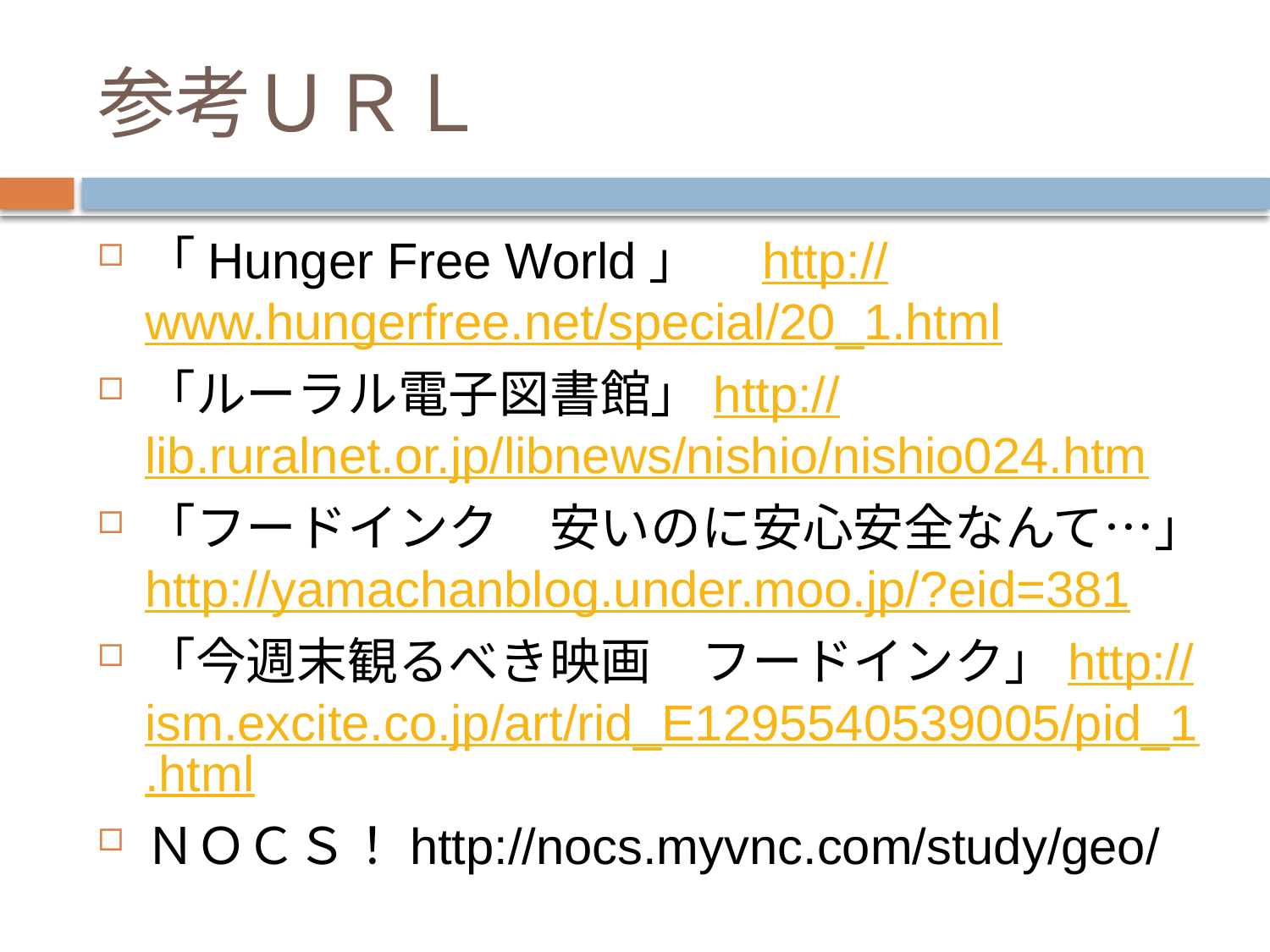

# 参考ＵＲＬ
「Hunger Free World」　http://www.hungerfree.net/special/20_1.html
「ルーラル電子図書館」http://lib.ruralnet.or.jp/libnews/nishio/nishio024.htm
「フードインク　安いのに安心安全なんて…」http://yamachanblog.under.moo.jp/?eid=381
「今週末観るべき映画　フードインク」http://ism.excite.co.jp/art/rid_E1295540539005/pid_1.html
ＮＯＣＳ！http://nocs.myvnc.com/study/geo/